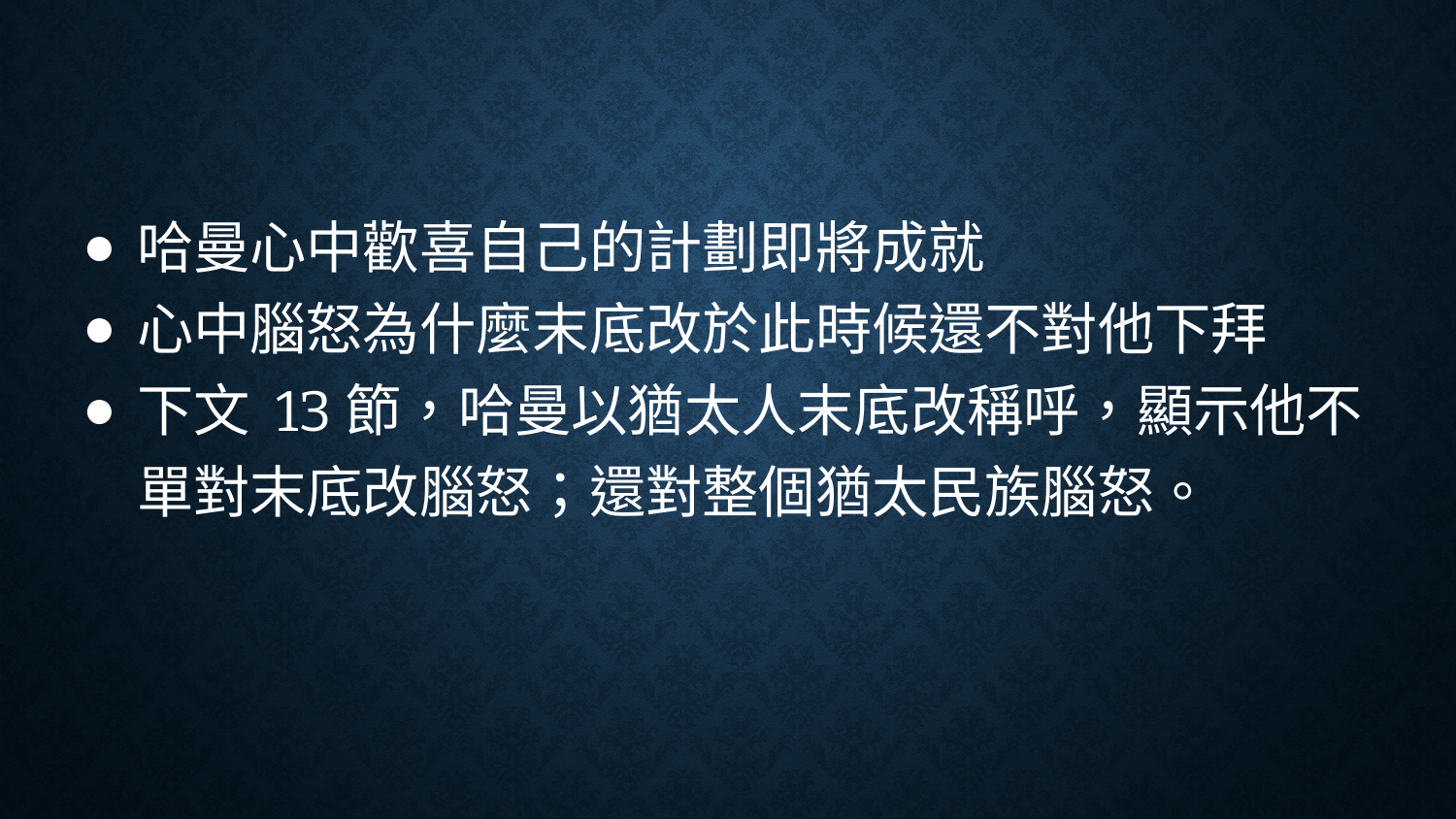

#
哈曼心中歡喜自己的計劃即將成就
心中腦怒為什麼末底改於此時候還不對他下拜
下文 13節，哈曼以猶太人末底改稱呼，顯示他不單對末底改腦怒；還對整個猶太民族腦怒。